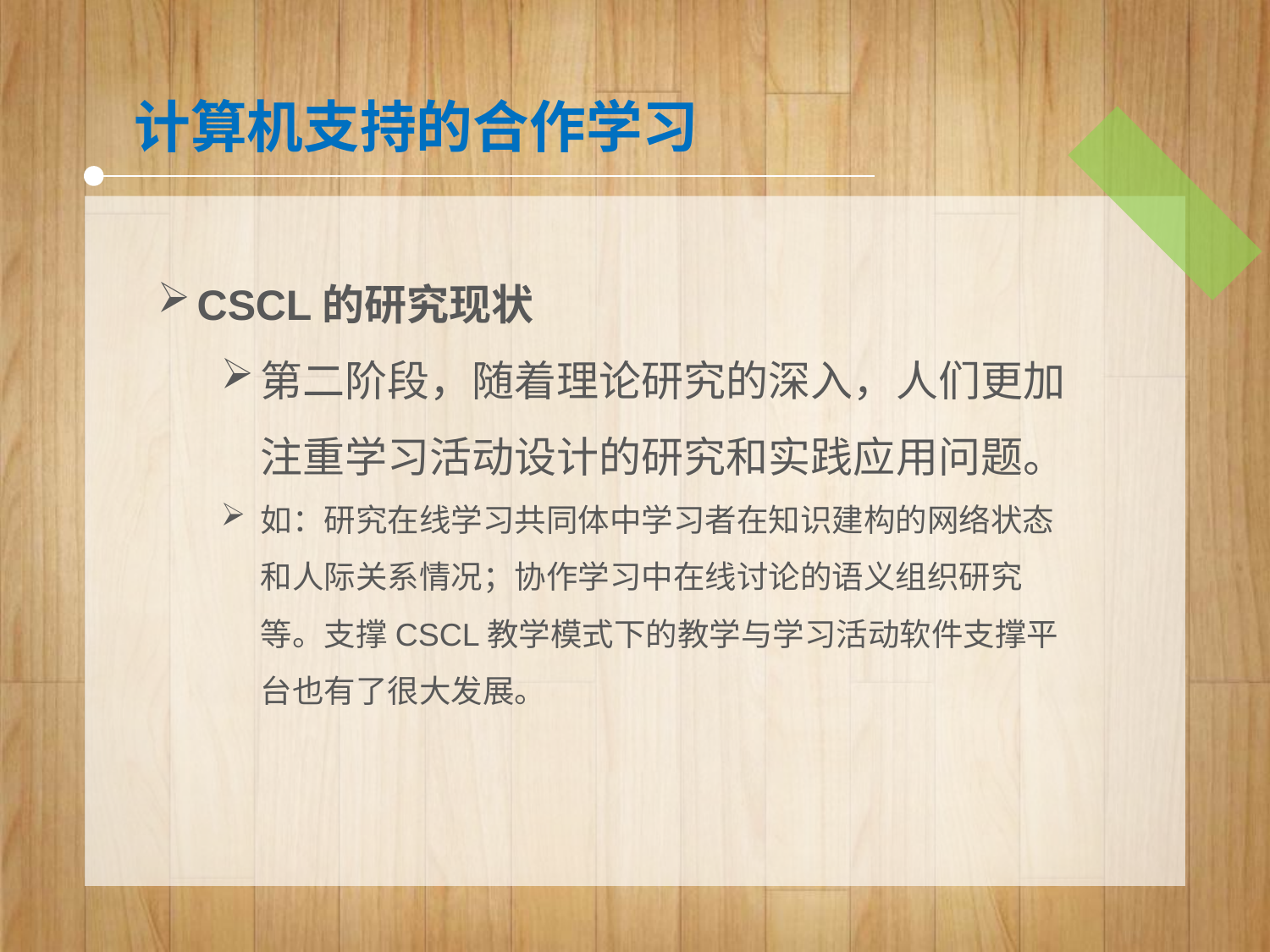

计算机支持的合作学习

CSCL的研究现状
第二阶段，随着理论研究的深入，人们更加注重学习活动设计的研究和实践应用问题。
如：研究在线学习共同体中学习者在知识建构的网络状态和人际关系情况；协作学习中在线讨论的语义组织研究等。支撑CSCL教学模式下的教学与学习活动软件支撑平台也有了很大发展。